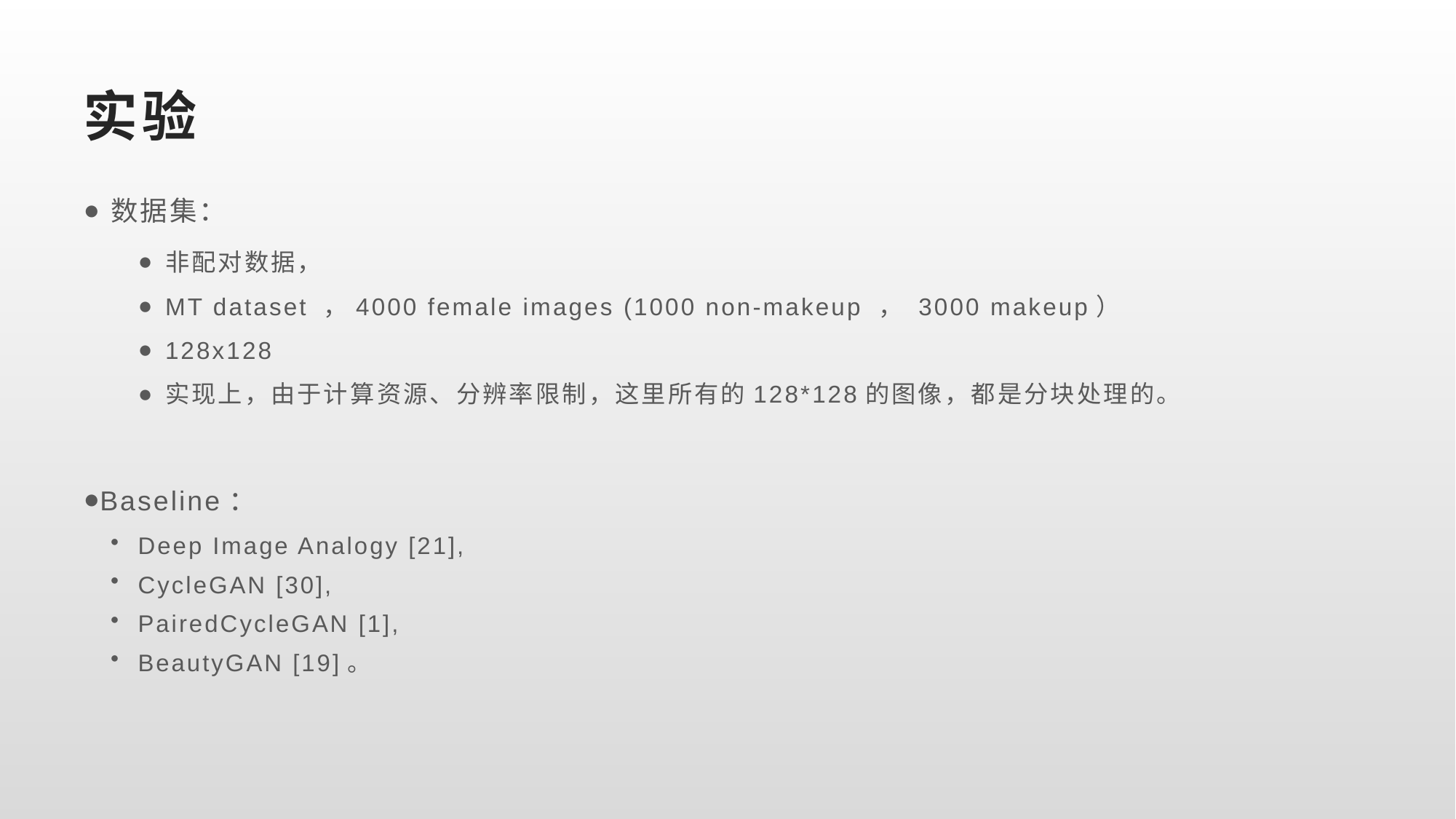

# 实验
数据集：
非配对数据，
MT dataset ，4000 female images (1000 non-makeup ， 3000 makeup）
128x128
实现上，由于计算资源、分辨率限制，这里所有的128*128的图像，都是分块处理的。

Baseline：
Deep Image Analogy [21],
CycleGAN [30],
PairedCycleGAN [1],
BeautyGAN [19]。